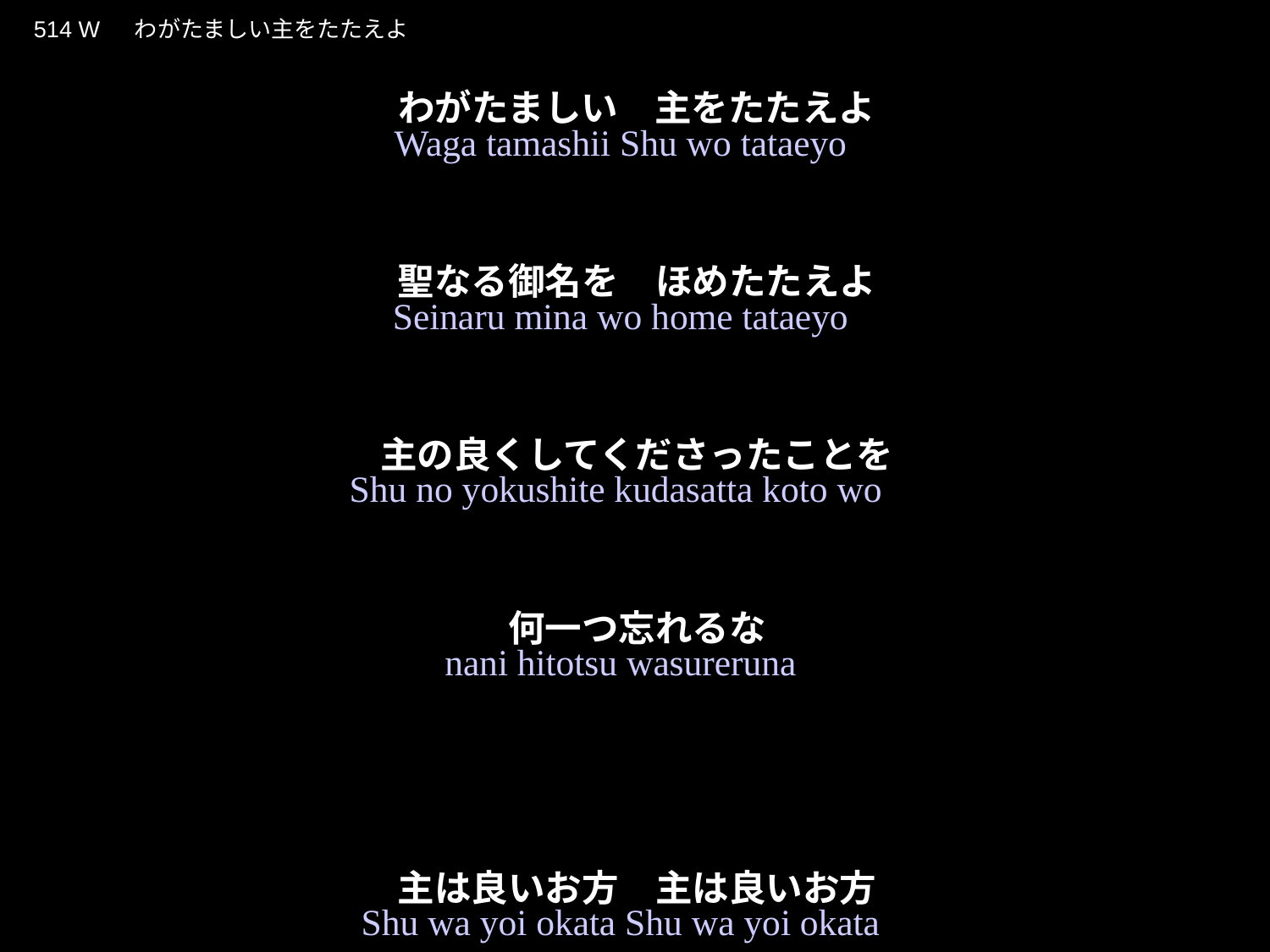

わがたましいしゅをたたえよ
514 W 　わがたましい主をたたえよ
わがたましい　主をたたえよ

聖なる御名を　ほめたたえよ

主の良くしてくださったことを

何一つ忘れるな

主は良いお方　主は良いお方

恵みと憐れみのかんむりをもって

私の一生　良いもので満たす

主は良いお方　賛美をささげます
Waga tamashii Shu wo tataeyo

Seinaru mina wo home tataeyo

Shu no yokushite kudasatta koto wo

nani hitotsu wasureruna

Shu wa yoi okata Shu wa yoi okata

Megumi to awaremi no kanmuri wo motte

watashi no issho yoi mono de mitatsu

Shu wa yoi okata Sanbi wo sasagemasu